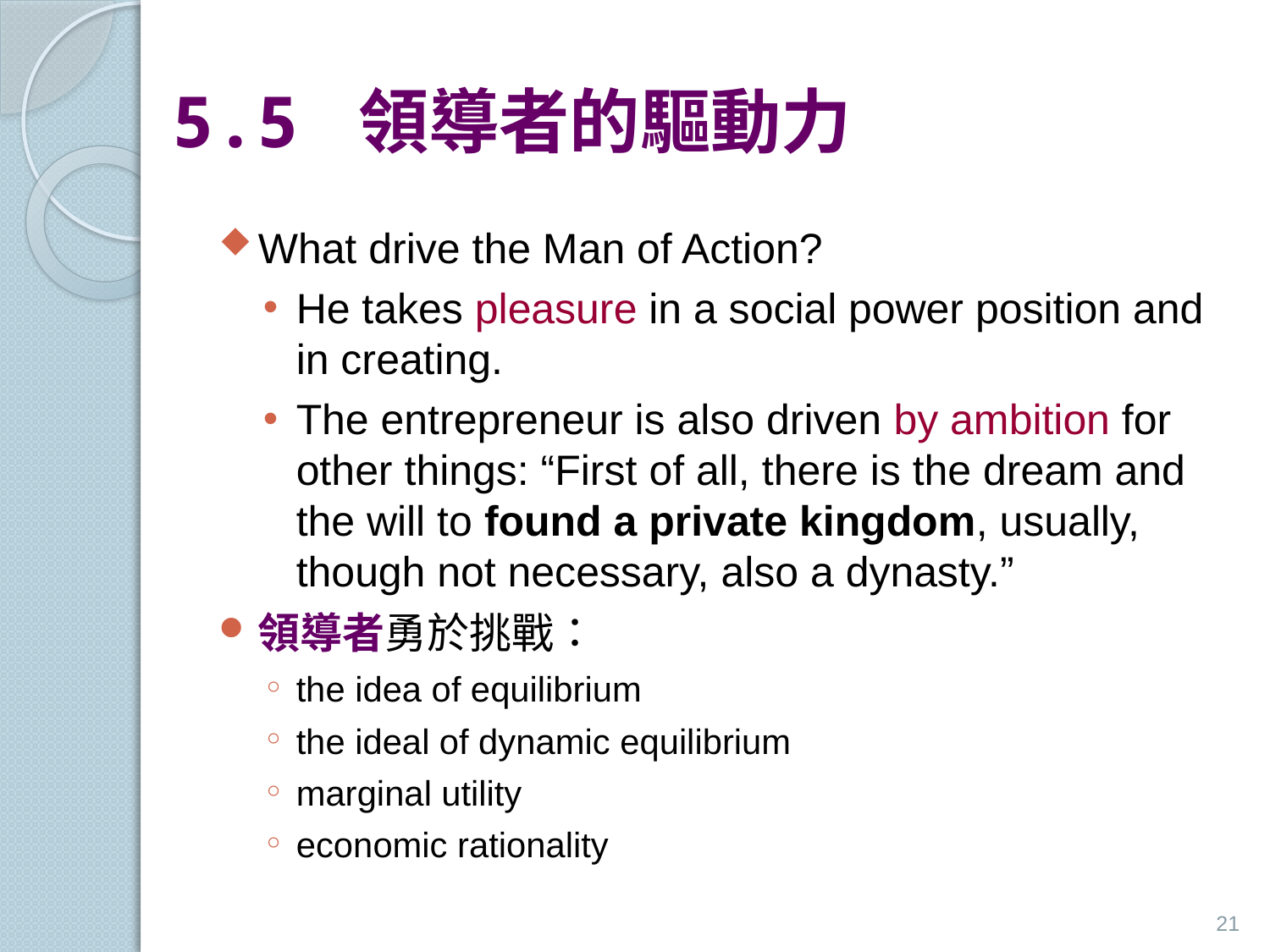

# 5.5 領導者的驅動力
What drive the Man of Action?
He takes pleasure in a social power position and in creating.
The entrepreneur is also driven by ambition for other things: “First of all, there is the dream and the will to found a private kingdom, usually, though not necessary, also a dynasty.”
領導者勇於挑戰：
the idea of equilibrium
the ideal of dynamic equilibrium
marginal utility
economic rationality
21